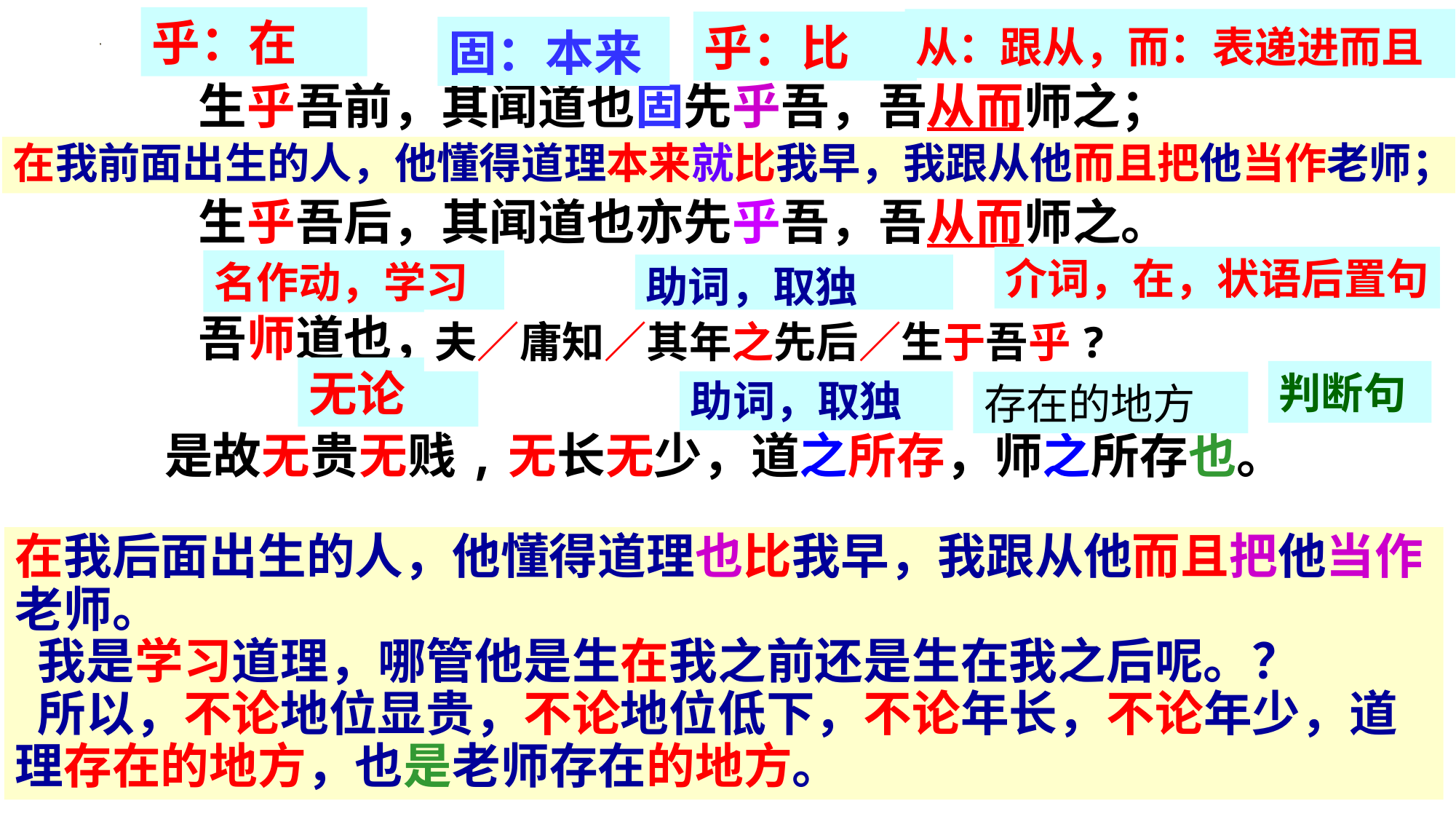

乎：在
从：跟从，而：表递进而且
乎：比
固：本来
  生乎吾前，其闻道也固先乎吾，吾从而师之；

  生乎吾后，其闻道也亦先乎吾，吾从而师之。

  吾师道也，夫庸知其年之先后生于吾乎！

是故无贵无贱,无长无少，道之所存，师之所存也。
在我前面出生的人，他懂得道理本来就比我早，我跟从他而且把他当作老师；
介词，在，状语后置句
名作动，学习
助词，取独
夫／庸知／其年之先后／生于吾乎?
无论
判断句
助词，取独
存在的地方
在我后面出生的人，他懂得道理也比我早，我跟从他而且把他当作老师。
 我是学习道理，哪管他是生在我之前还是生在我之后呢。？
 所以，不论地位显贵，不论地位低下，不论年长，不论年少，道理存在的地方，也是老师存在的地方。